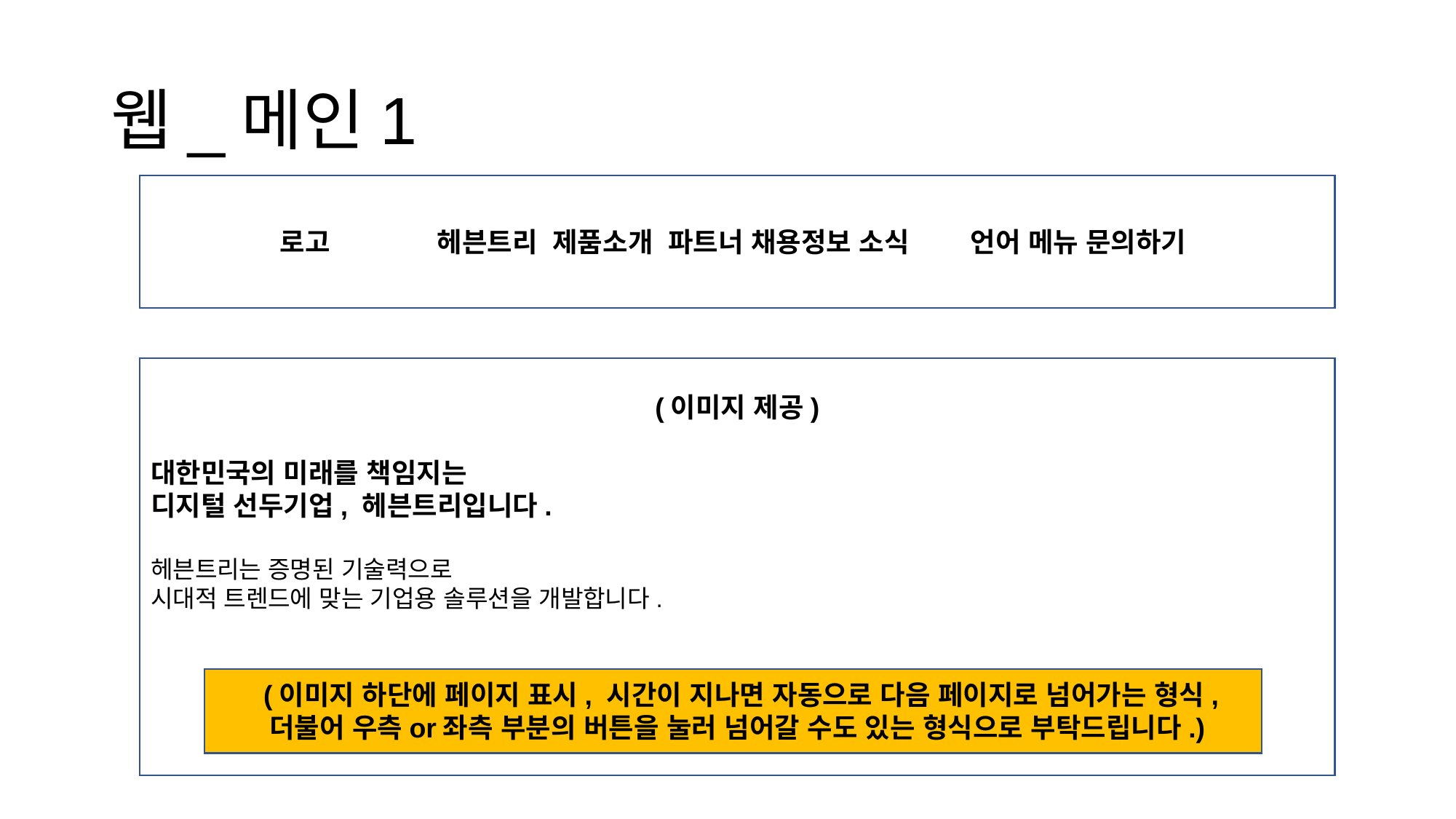

# 웹_메인1
로고              헤븐트리  제품소개  파트너 채용정보 소식        언어 메뉴 문의하기
(이미지 제공)

대한민국의 미래를 책임지는
디지털 선두기업, 헤븐트리입니다.

헤븐트리는 증명된 기술력으로
시대적 트렌드에 맞는 기업용 솔루션을 개발합니다.

 (이미지 하단에 페이지 표시, 시간이 지나면 자동으로 다음 페이지로 넘어가는 형식,
더불어 우측or좌측 부분의 버튼을 눌러 넘어갈 수도 있는 형식으로 부탁드립니다.)